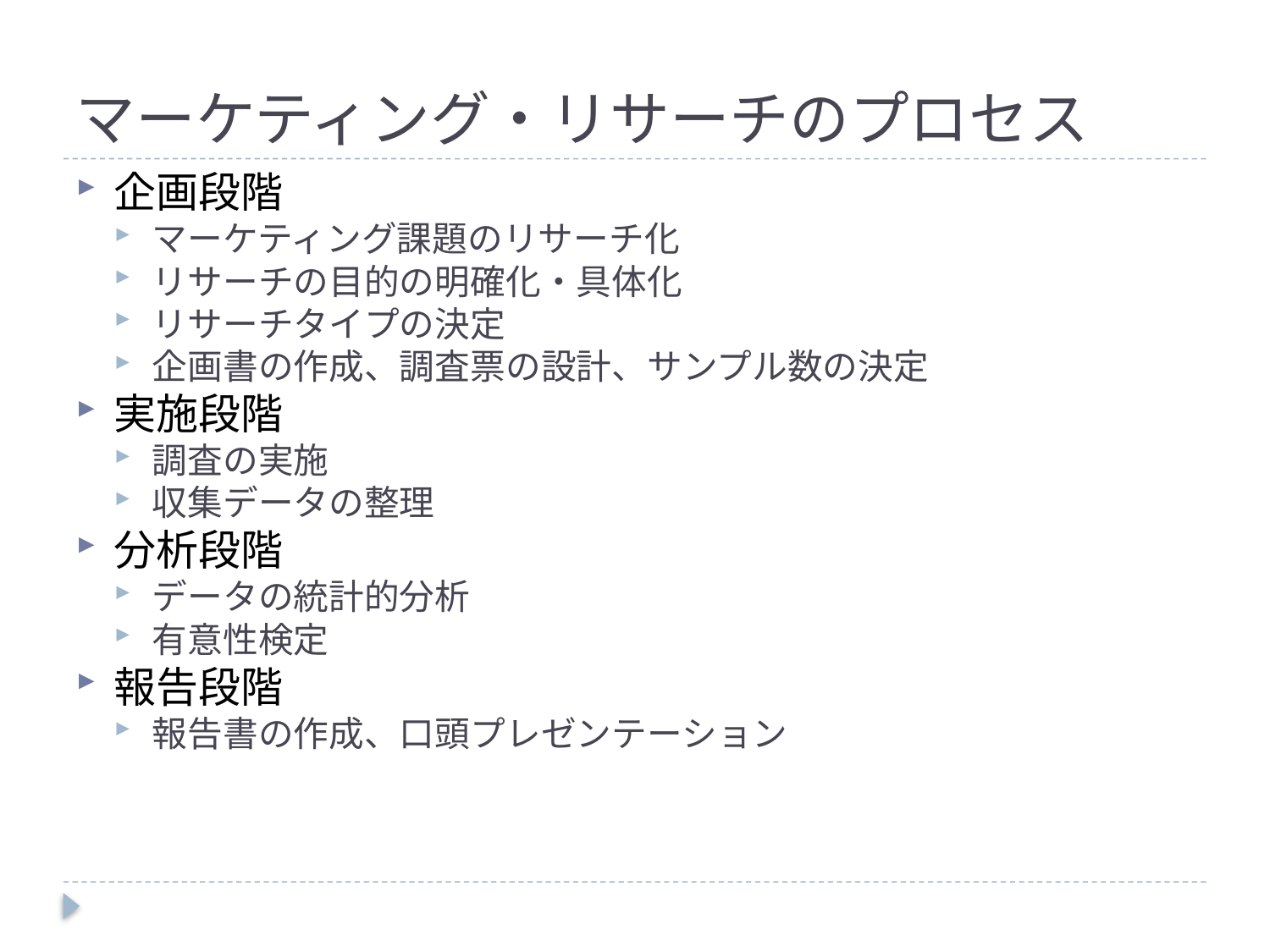

# マーケティング・リサーチのプロセス
企画段階
マーケティング課題のリサーチ化
リサーチの目的の明確化・具体化
リサーチタイプの決定
企画書の作成、調査票の設計、サンプル数の決定
実施段階
調査の実施
収集データの整理
分析段階
データの統計的分析
有意性検定
報告段階
報告書の作成、口頭プレゼンテーション